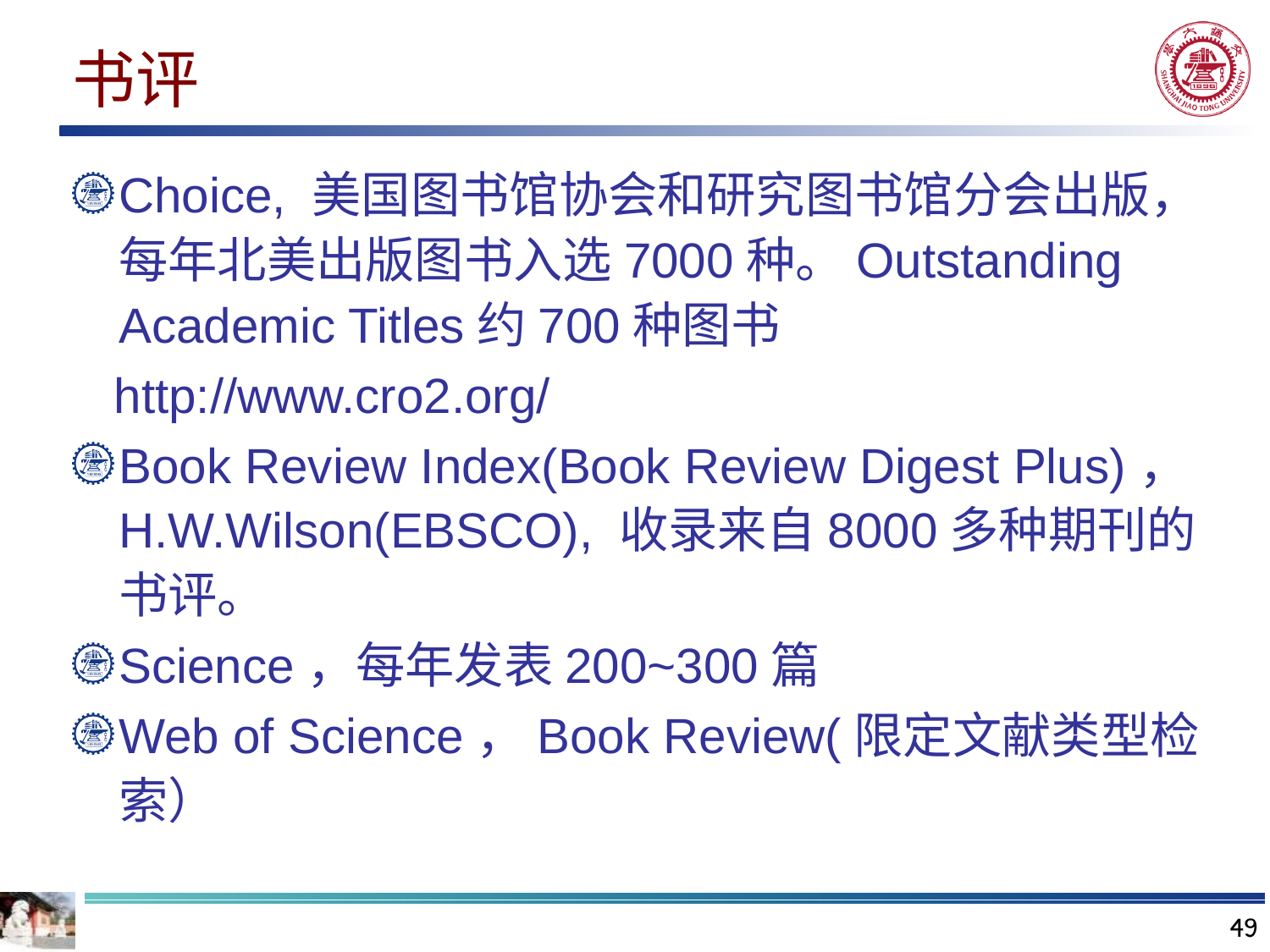

# 书评
Choice, 美国图书馆协会和研究图书馆分会出版，每年北美出版图书入选7000种。Outstanding Academic Titles约700种图书
   http://www.cro2.org/
Book Review Index(Book Review Digest Plus)，H.W.Wilson(EBSCO), 收录来自8000多种期刊的书评。
Science，每年发表200~300篇
Web of Science，Book Review(限定文献类型检索）
49